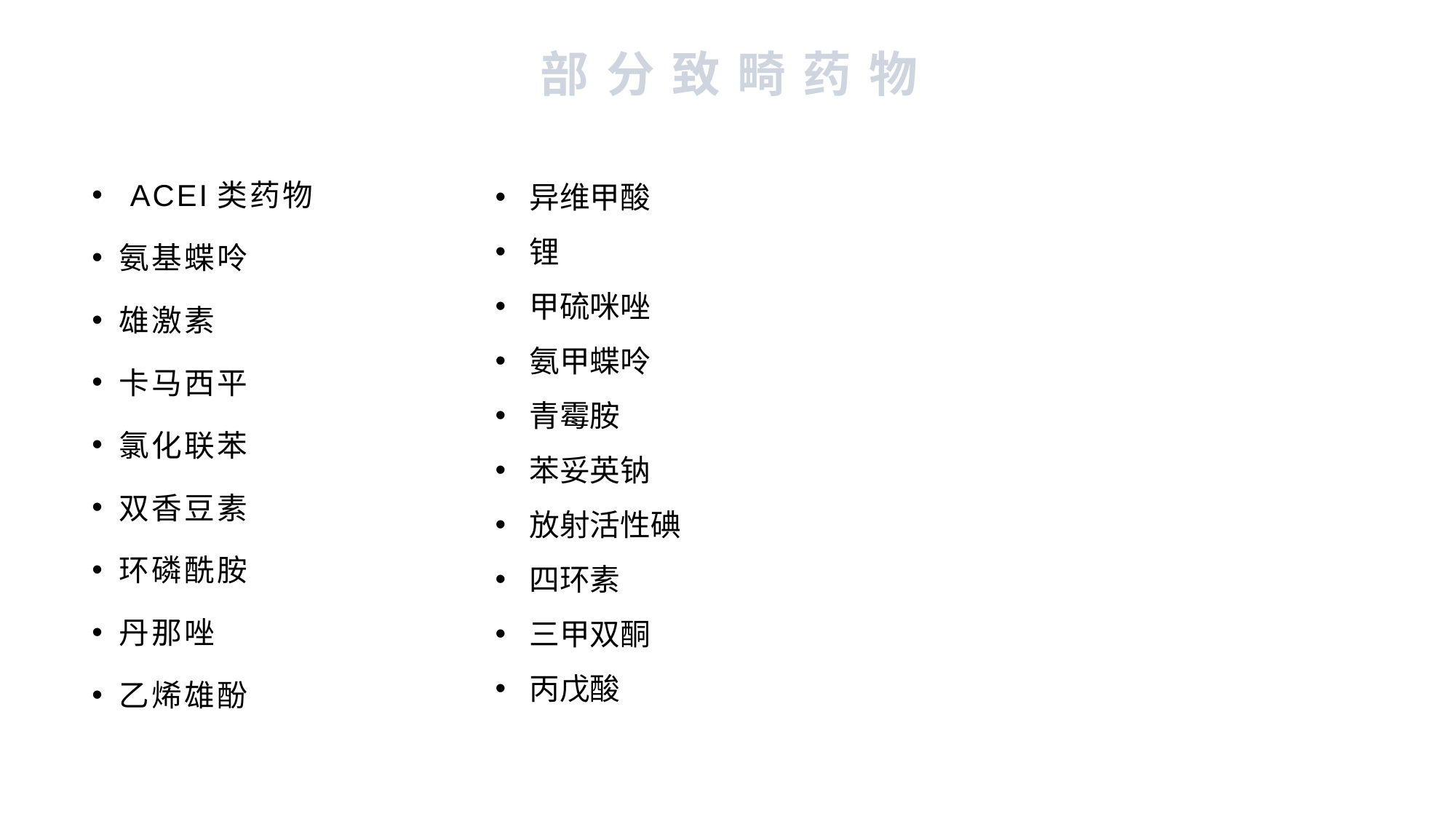

# 部 分 致 畸 药 物

 ACEI类药物
氨基蝶呤
雄激素
卡马西平
氯化联苯
双香豆素
环磷酰胺
丹那唑
乙烯雄酚

异维甲酸
锂
甲硫咪唑
氨甲蝶呤
青霉胺
苯妥英钠
放射活性碘
四环素
三甲双酮
丙戊酸